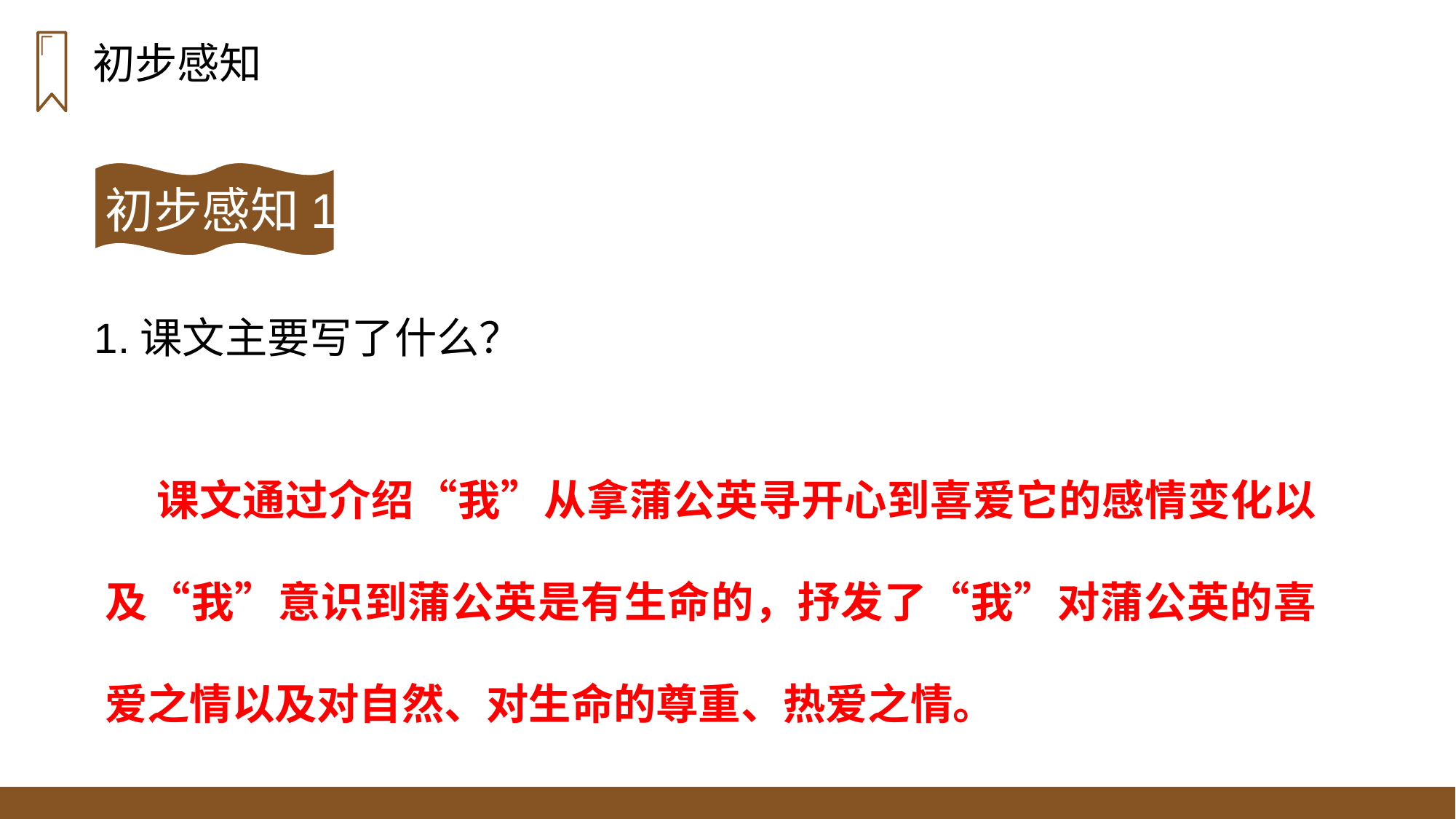

初步感知
初步感知1
    1.课文主要写了什么？
    课文通过介绍“我”从拿蒲公英寻开心到喜爱它的感情变化以及“我”意识到蒲公英是有生命的，抒发了“我”对蒲公英的喜爱之情以及对自然、对生命的尊重、热爱之情。